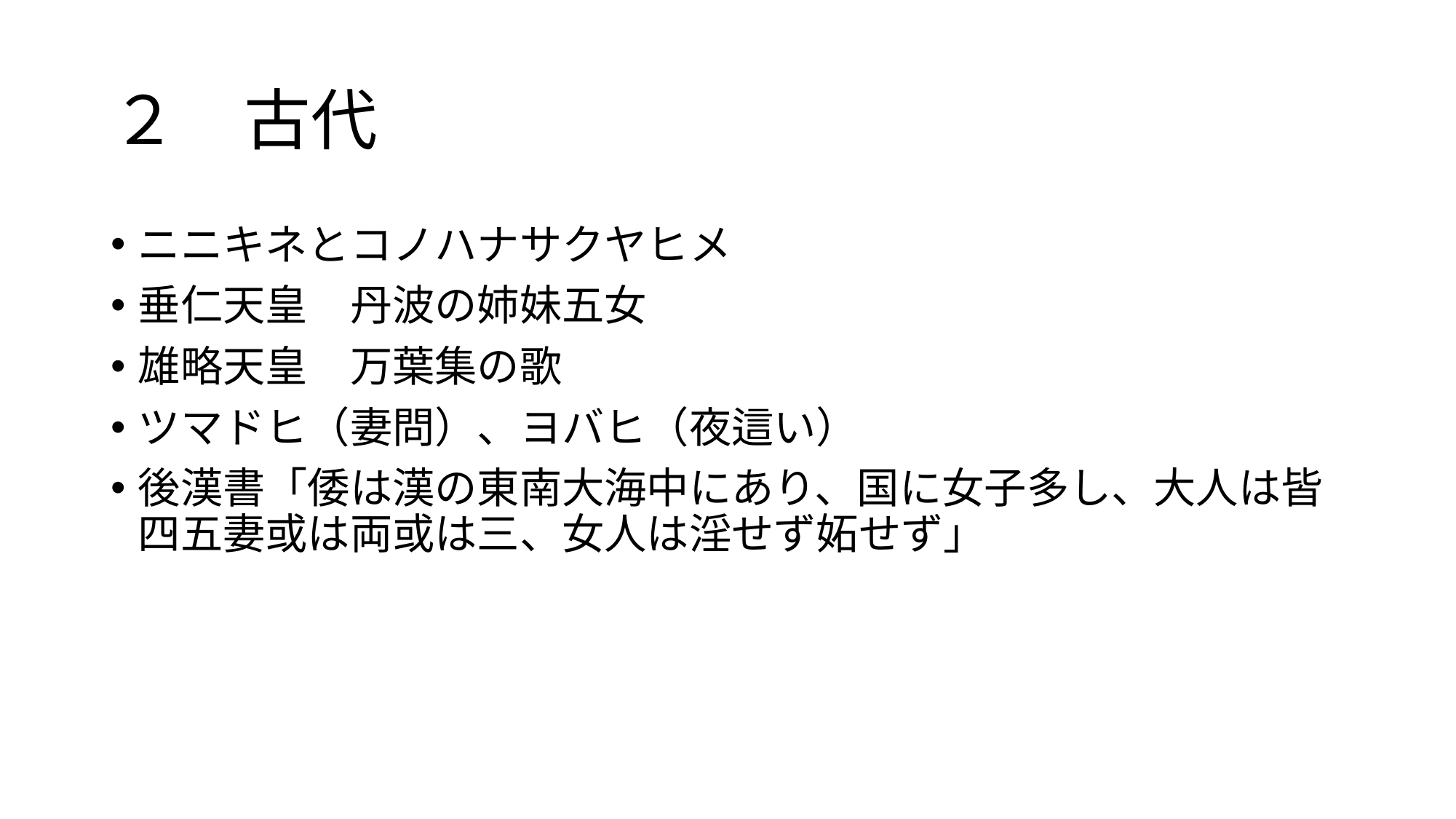

# ２　古代
ニニキネとコノハナサクヤヒメ
垂仁天皇　丹波の姉妹五女
雄略天皇　万葉集の歌
ツマドヒ（妻問）、ヨバヒ（夜這い）
後漢書「倭は漢の東南大海中にあり、国に女子多し、大人は皆四五妻或は両或は三、女人は淫せず妬せず」